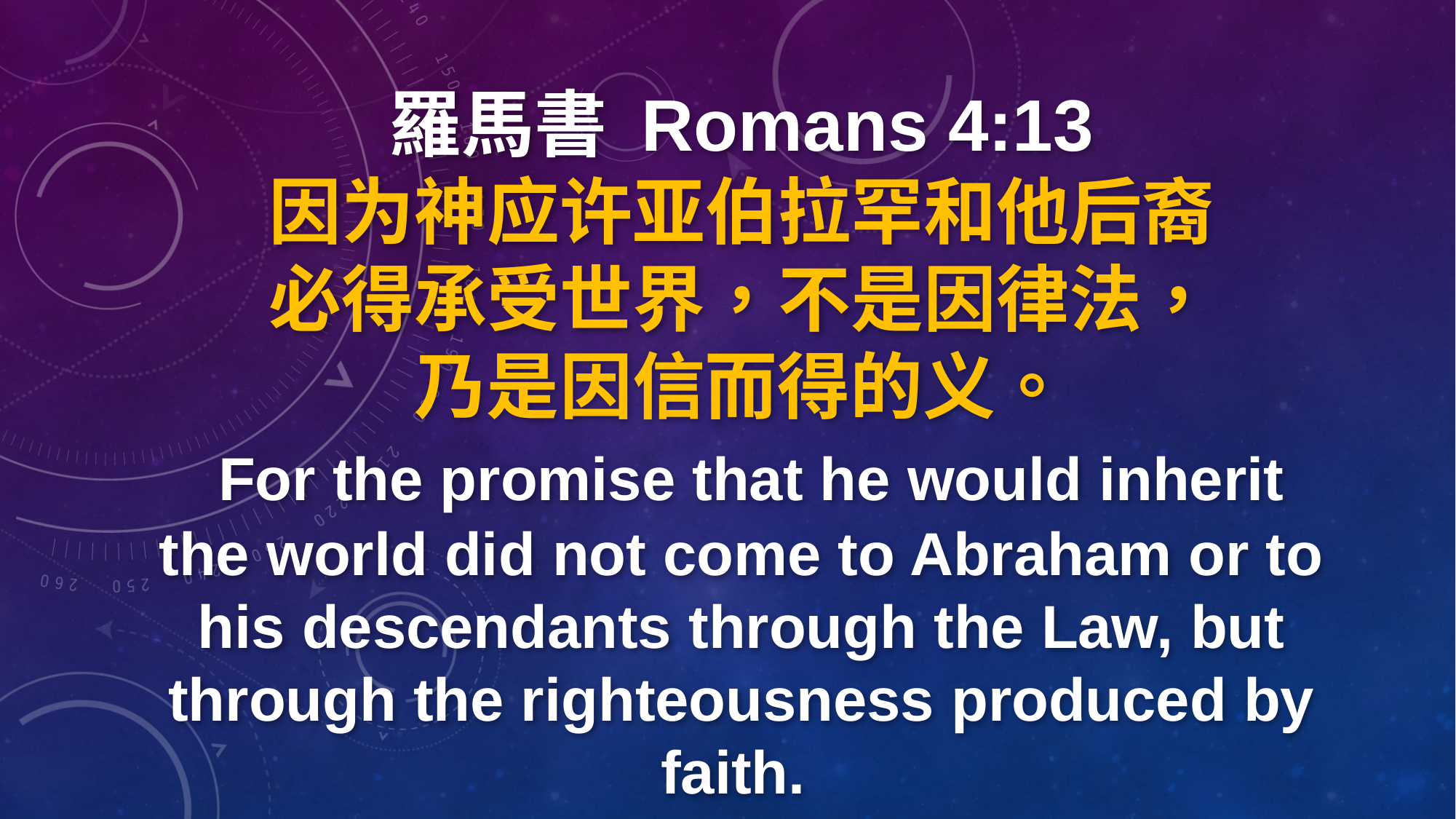

羅馬書 Romans 4:13
因为神应许亚伯拉罕和他后裔
必得承受世界，不是因律法，
乃是因信而得的义。
 For the promise that he would inherit the world did not come to Abraham or to his descendants through the Law, but through the righteousness produced by faith.